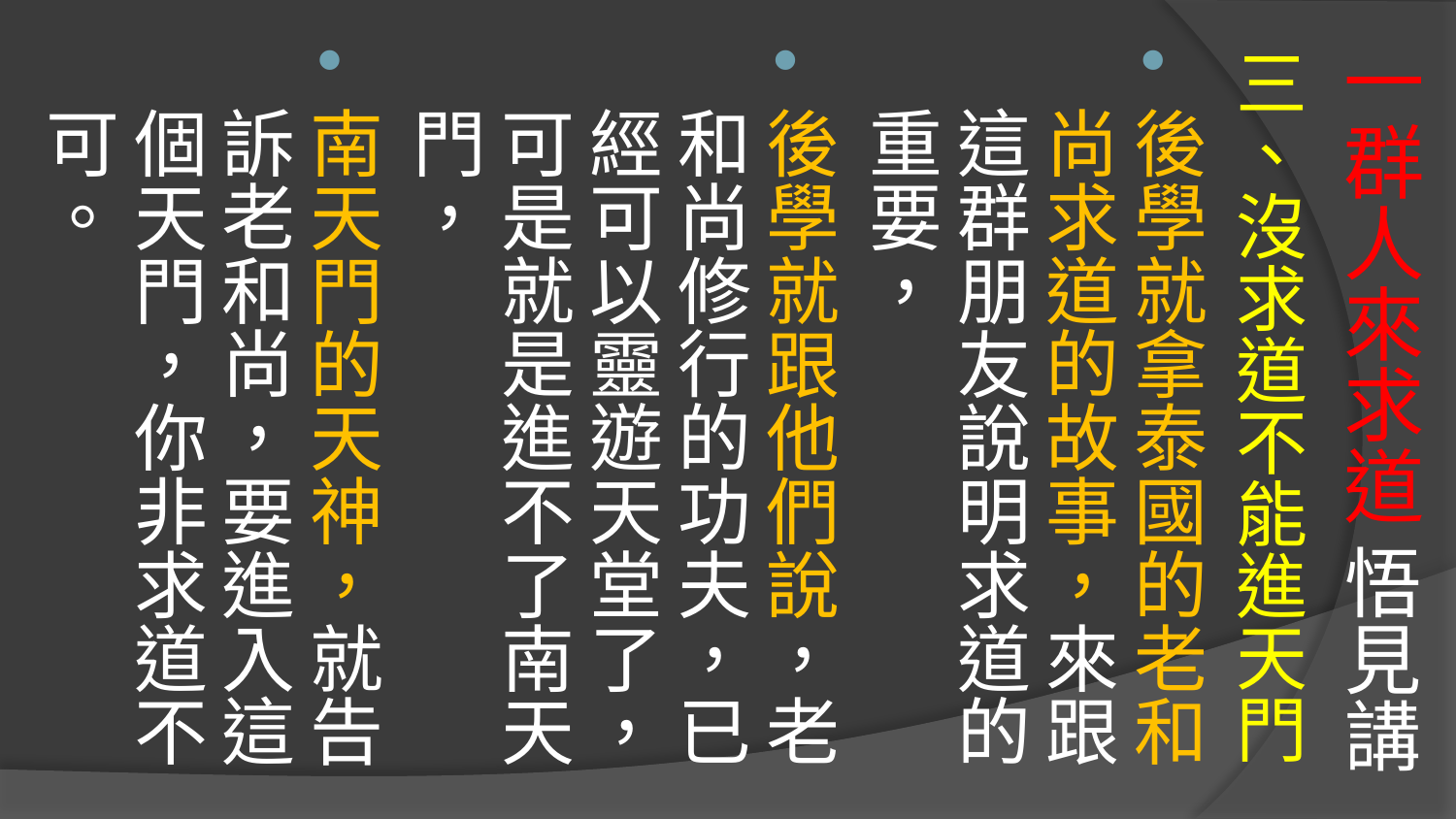

# 一群人來求道 悟見講
三、沒求道不能進天門
後學就拿泰國的老和尚求道的故事，來跟這群朋友說明求道的重要，
後學就跟他們說，老和尚修行的功夫，已經可以靈遊天堂了，可是就是進不了南天門，
南天門的天神，就告訴老和尚，要進入這個天門，你非求道不可。